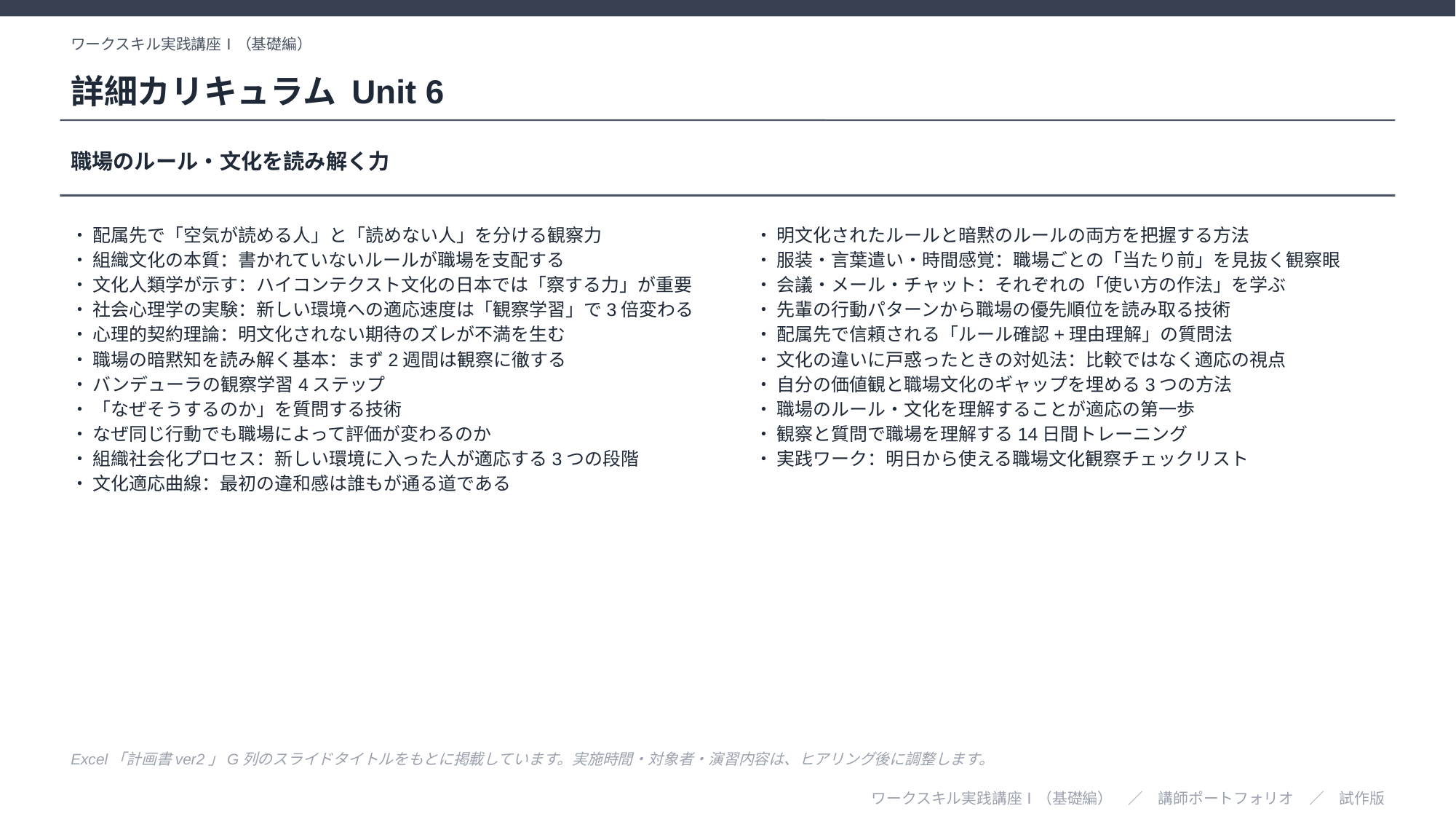

ワークスキル実践講座Ⅰ（基礎編）
詳細カリキュラム Unit 6

職場のルール・文化を読み解く力

・ 配属先で「空気が読める人」と「読めない人」を分ける観察力
・ 組織文化の本質：書かれていないルールが職場を支配する
・ 文化人類学が示す：ハイコンテクスト文化の日本では「察する力」が重要
・ 社会心理学の実験：新しい環境への適応速度は「観察学習」で3倍変わる
・ 心理的契約理論：明文化されない期待のズレが不満を生む
・ 職場の暗黙知を読み解く基本：まず2週間は観察に徹する
・ バンデューラの観察学習4ステップ
・ 「なぜそうするのか」を質問する技術
・ なぜ同じ行動でも職場によって評価が変わるのか
・ 組織社会化プロセス：新しい環境に入った人が適応する3つの段階
・ 文化適応曲線：最初の違和感は誰もが通る道である
・ 明文化されたルールと暗黙のルールの両方を把握する方法
・ 服装・言葉遣い・時間感覚：職場ごとの「当たり前」を見抜く観察眼
・ 会議・メール・チャット：それぞれの「使い方の作法」を学ぶ
・ 先輩の行動パターンから職場の優先順位を読み取る技術
・ 配属先で信頼される「ルール確認+理由理解」の質問法
・ 文化の違いに戸惑ったときの対処法：比較ではなく適応の視点
・ 自分の価値観と職場文化のギャップを埋める3つの方法
・ 職場のルール・文化を理解することが適応の第一歩
・ 観察と質問で職場を理解する14日間トレーニング
・ 実践ワーク：明日から使える職場文化観察チェックリスト
Excel「計画書ver2」G列のスライドタイトルをもとに掲載しています。実施時間・対象者・演習内容は、ヒアリング後に調整します。
ワークスキル実践講座Ⅰ（基礎編）　／　講師ポートフォリオ　／　試作版